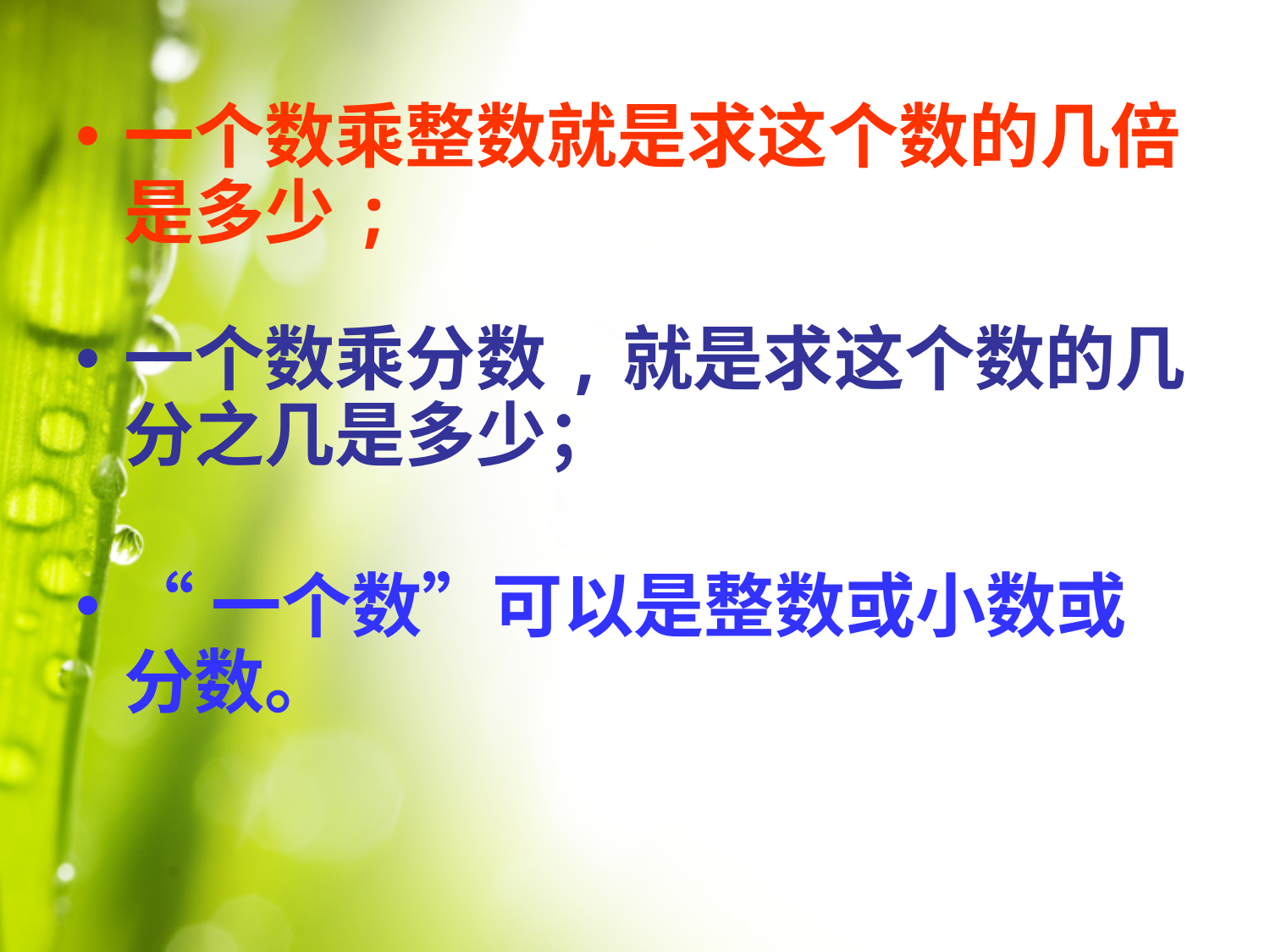

一个数乘整数就是求这个数的几倍是多少;
一个数乘分数,就是求这个数的几分之几是多少；

“一个数”可以是整数或小数或分数。